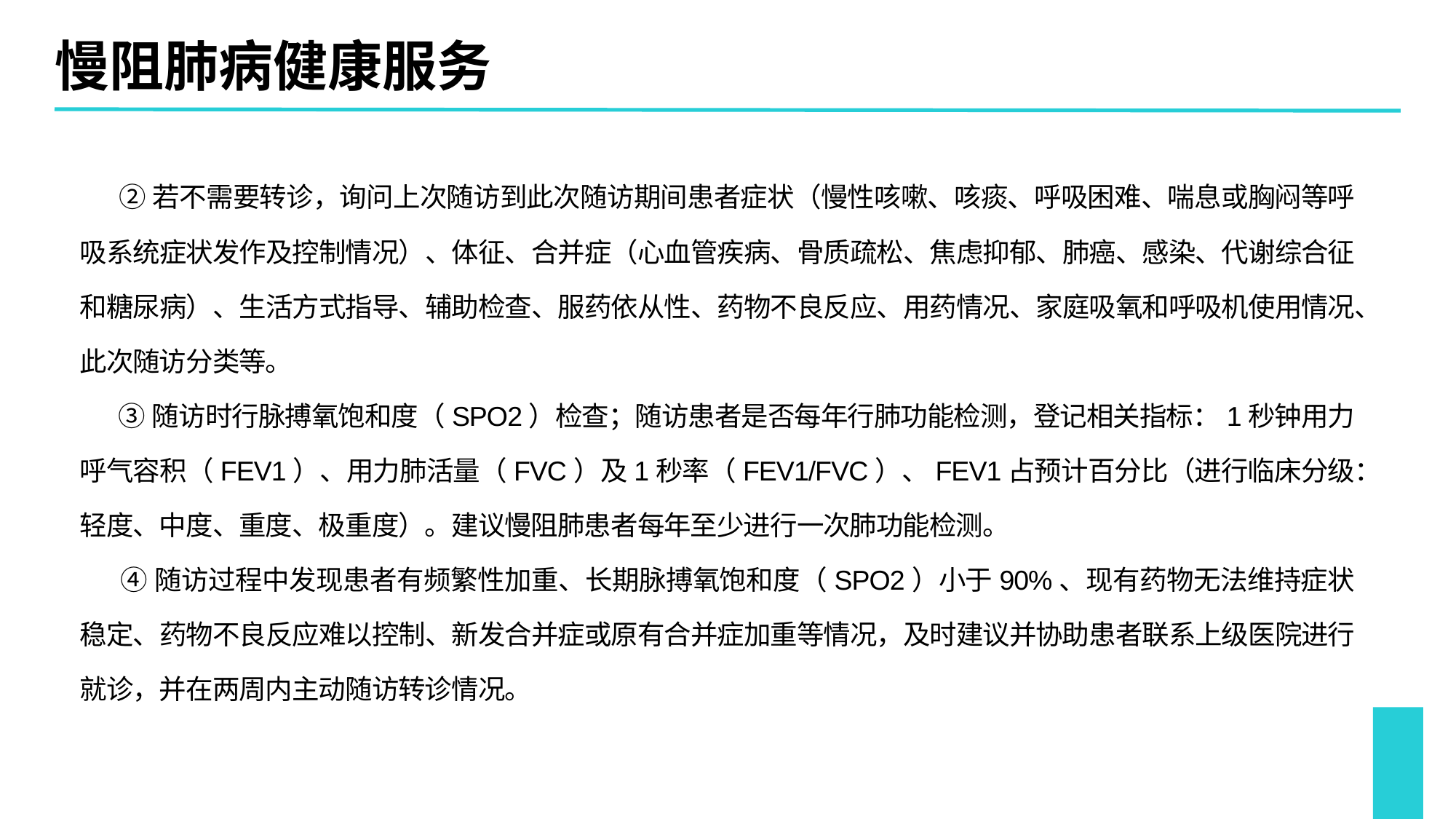

慢阻肺病健康服务
      ②若不需要转诊，询问上次随访到此次随访期间患者症状（慢性咳嗽、咳痰、呼吸困难、喘息或胸闷等呼吸系统症状发作及控制情况）、体征、合并症（心血管疾病、骨质疏松、焦虑抑郁、肺癌、感染、代谢综合征和糖尿病）、生活方式指导、辅助检查、服药依从性、药物不良反应、用药情况、家庭吸氧和呼吸机使用情况、此次随访分类等。
       ③随访时行脉搏氧饱和度（SPO2）检查；随访患者是否每年行肺功能检测，登记相关指标：1秒钟用力呼气容积（FEV1）、用力肺活量（FVC）及1秒率（FEV1/FVC）、FEV1占预计百分比（进行临床分级：轻度、中度、重度、极重度）。建议慢阻肺患者每年至少进行一次肺功能检测。
       ④随访过程中发现患者有频繁性加重、长期脉搏氧饱和度（SPO2）小于90%、现有药物无法维持症状稳定、药物不良反应难以控制、新发合并症或原有合并症加重等情况，及时建议并协助患者联系上级医院进行就诊，并在两周内主动随访转诊情况。